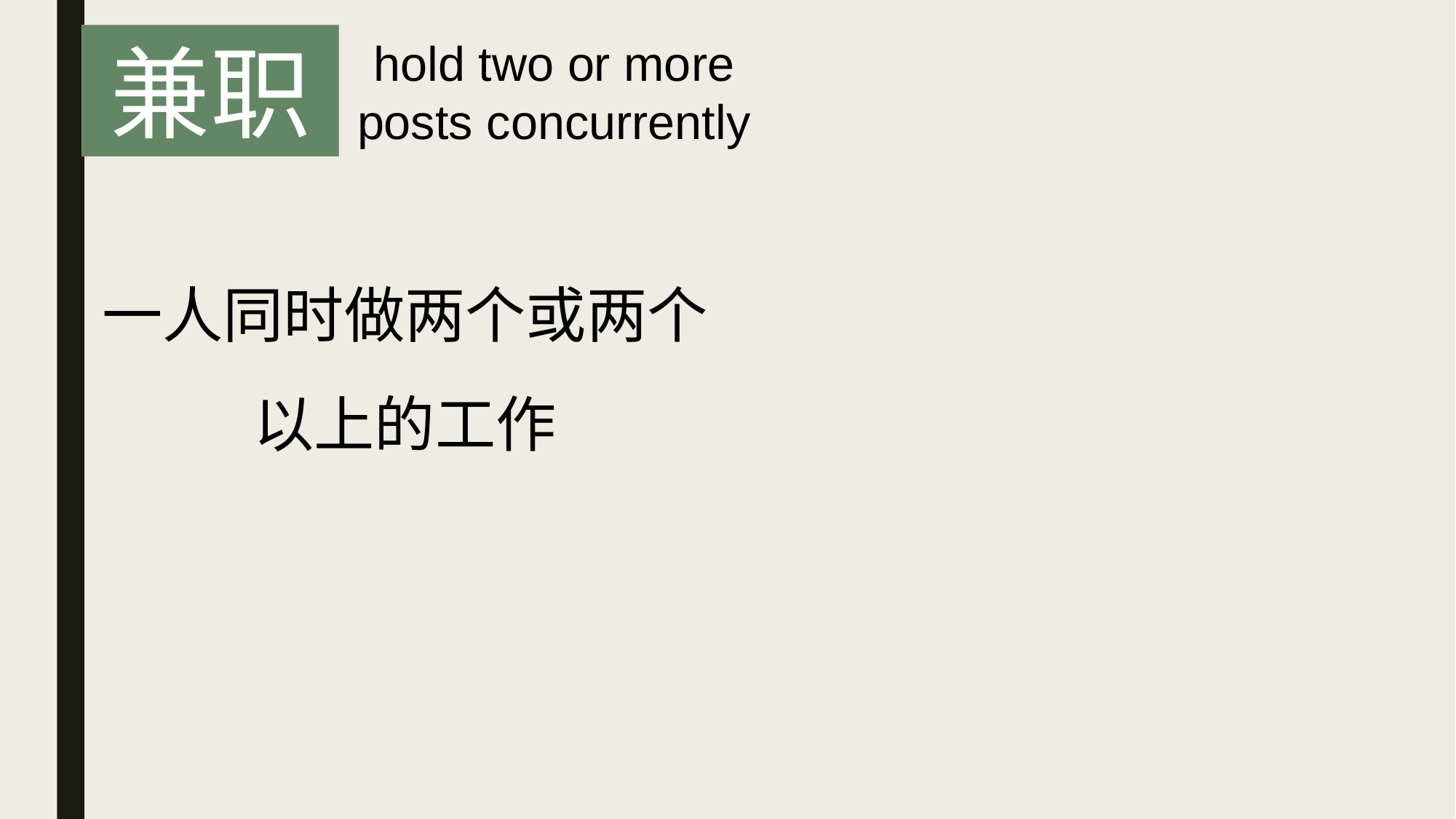

兼职
hold two or more posts concurrently
一人同时做两个或两个以上的工作